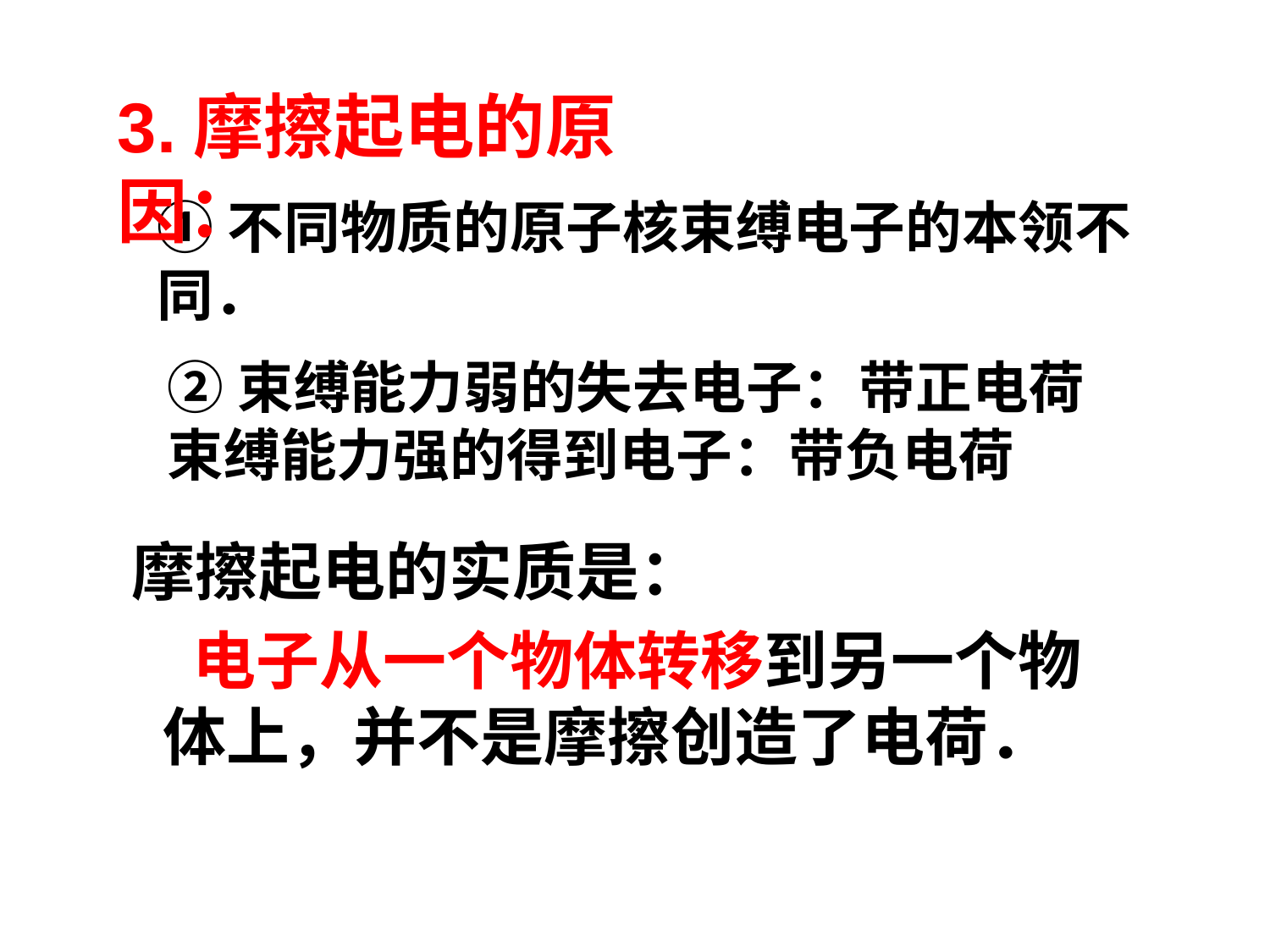

3.摩擦起电的原因：
①不同物质的原子核束缚电子的本领不同．

②束缚能力弱的失去电子：带正电荷
束缚能力强的得到电子：带负电荷
  摩擦起电的实质是：
      电子从一个物体转移到另一个物     体上，并不是摩擦创造了电荷．